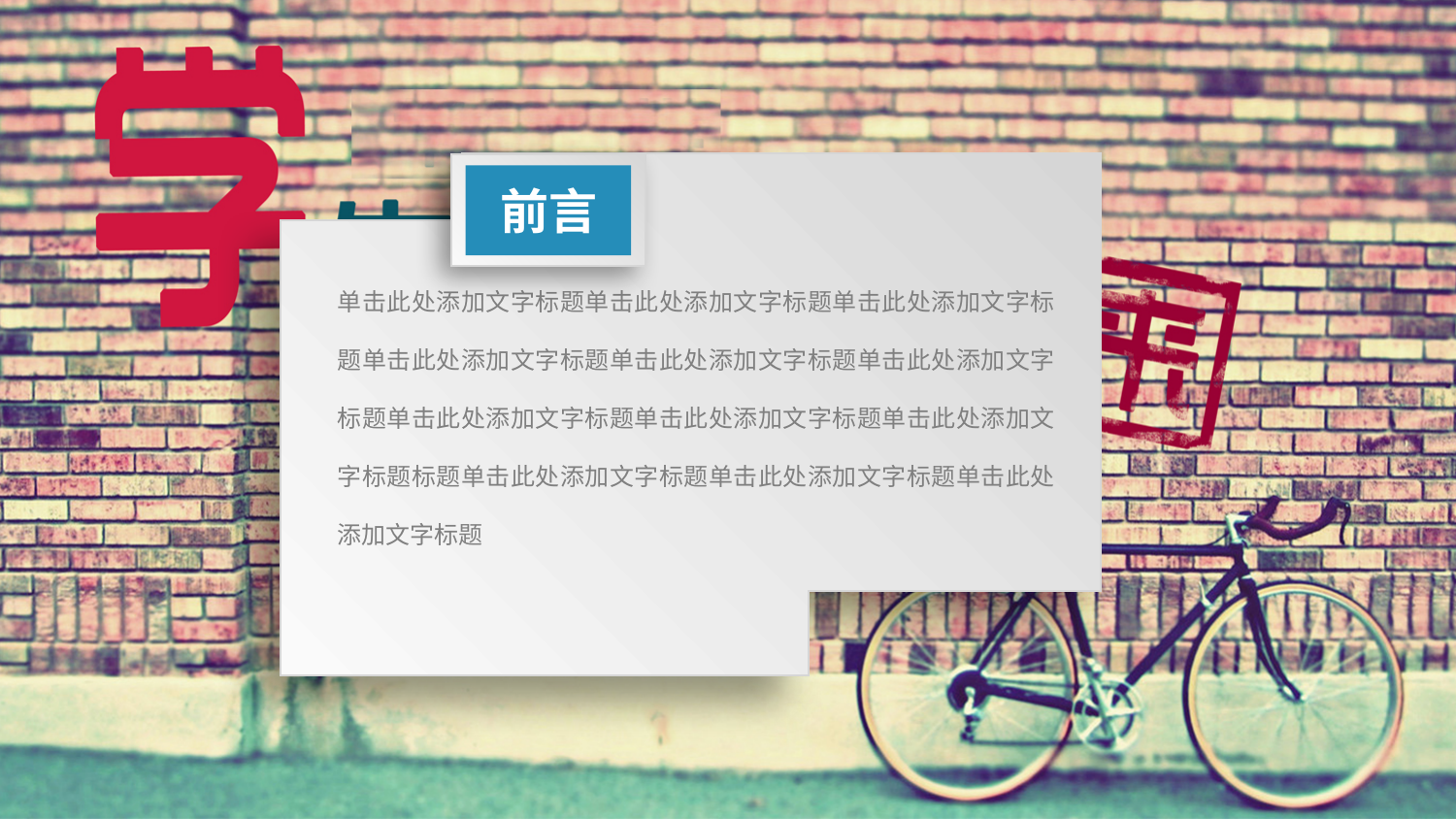

单击此处添加文字标题单击此处添加文字标题单击此处添加文字标题单击此处添加文字标题单击此处添加文字标题单击此处添加文字标题单击此处添加文字标题单击此处添加文字标题单击此处添加文字标题标题单击此处添加文字标题单击此处添加文字标题单击此处添加文字标题
公司简介

前言